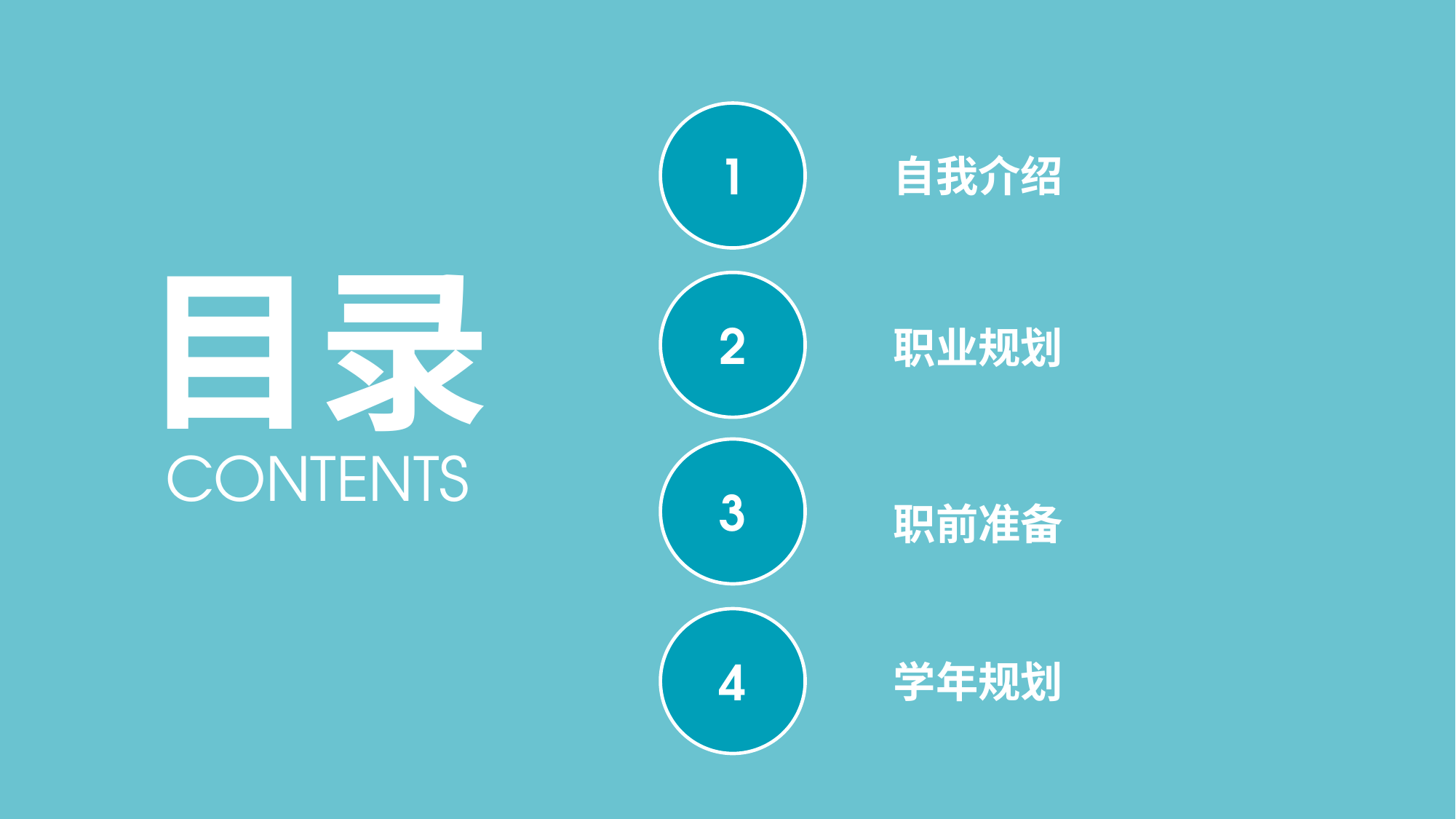

1
自我介绍
目录
2
职业规划
CONTENTS
3
职前准备
4
学年规划